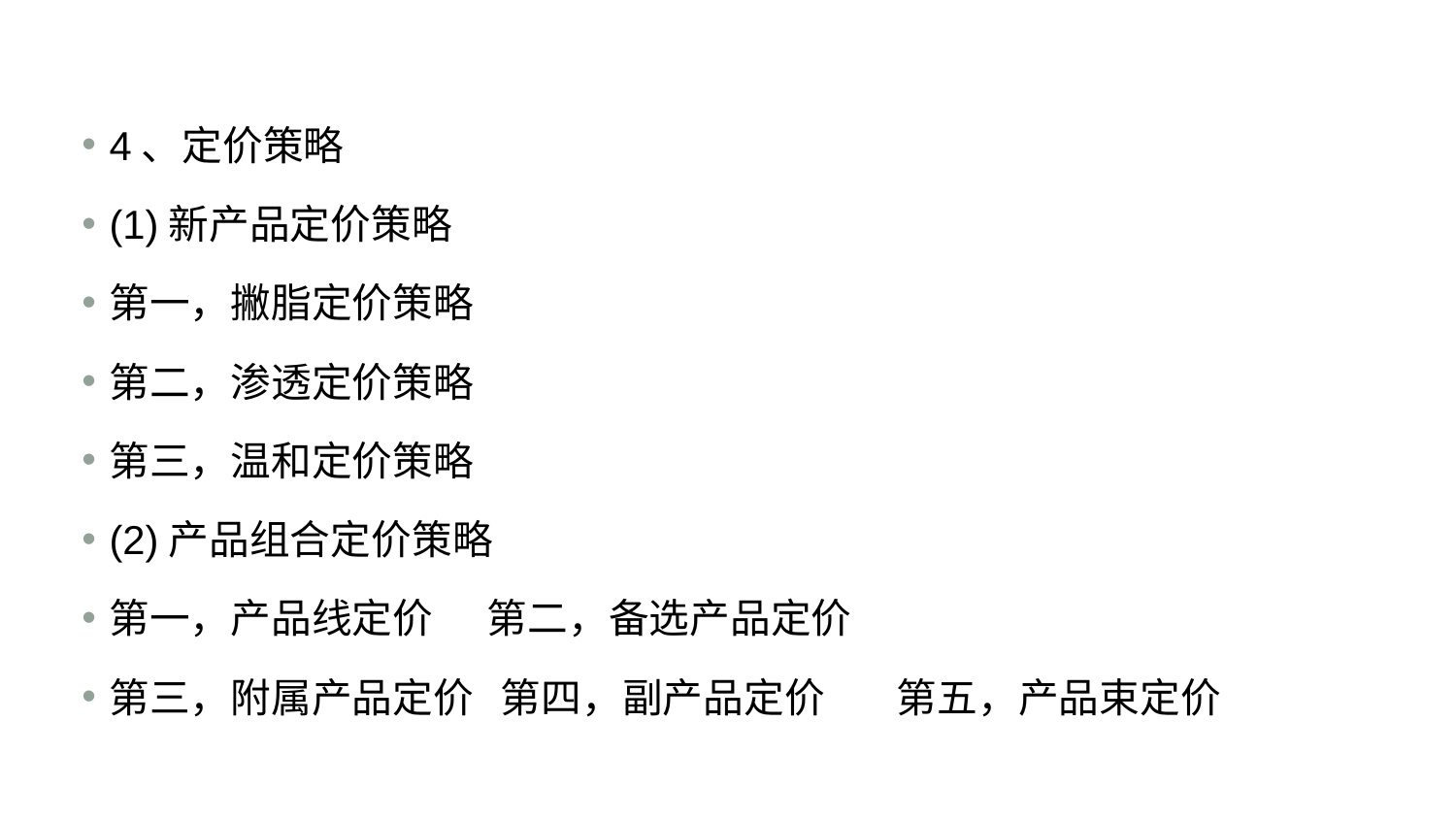

#
4、定价策略
(1)新产品定价策略
第一，撇脂定价策略
第二，渗透定价策略
第三，温和定价策略
(2)产品组合定价策略
第一，产品线定价      第二，备选产品定价
第三，附属产品定价   第四，副产品定价        第五，产品束定价